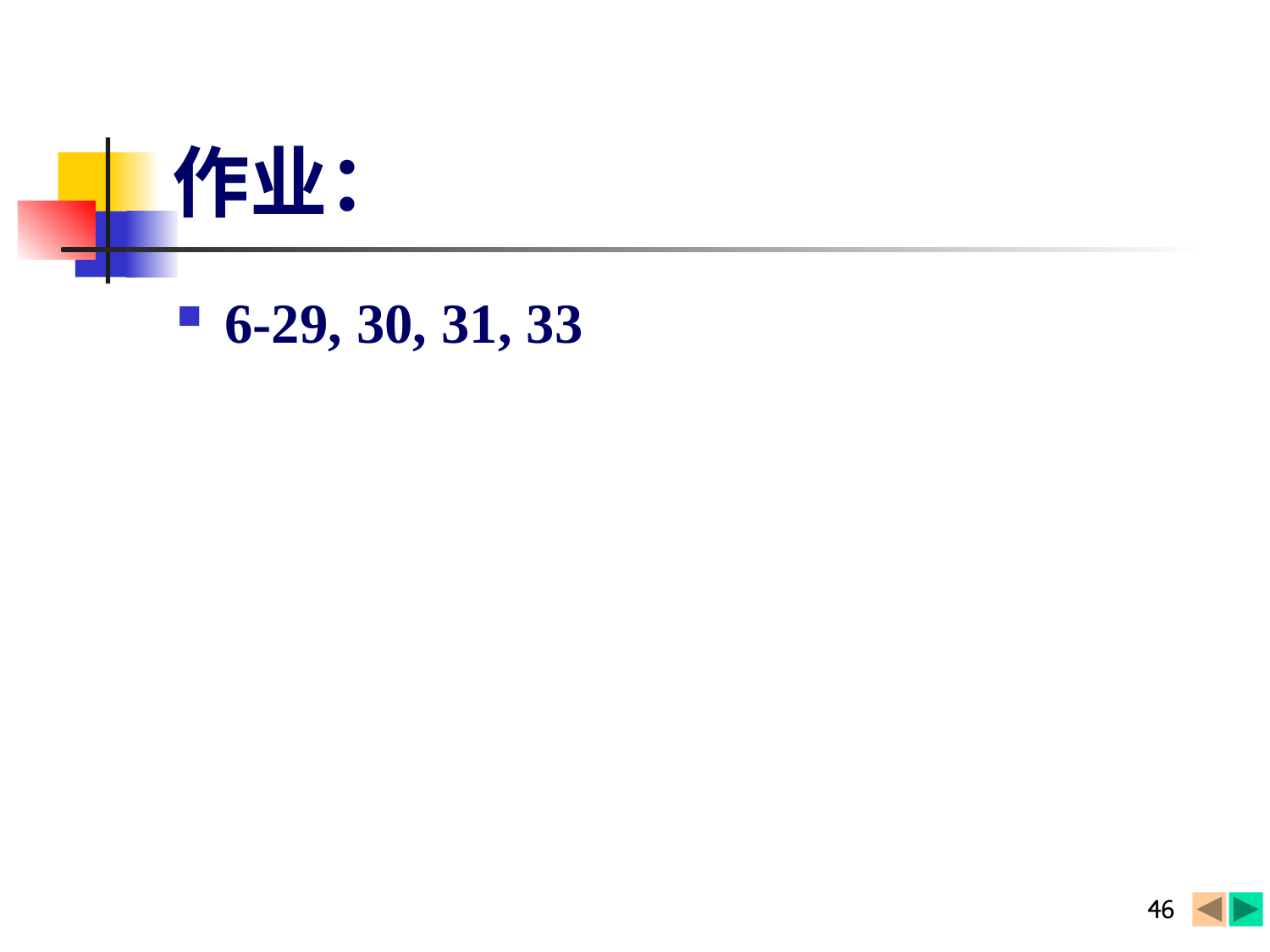

# 作业：
6-29, 30, 31, 33

46